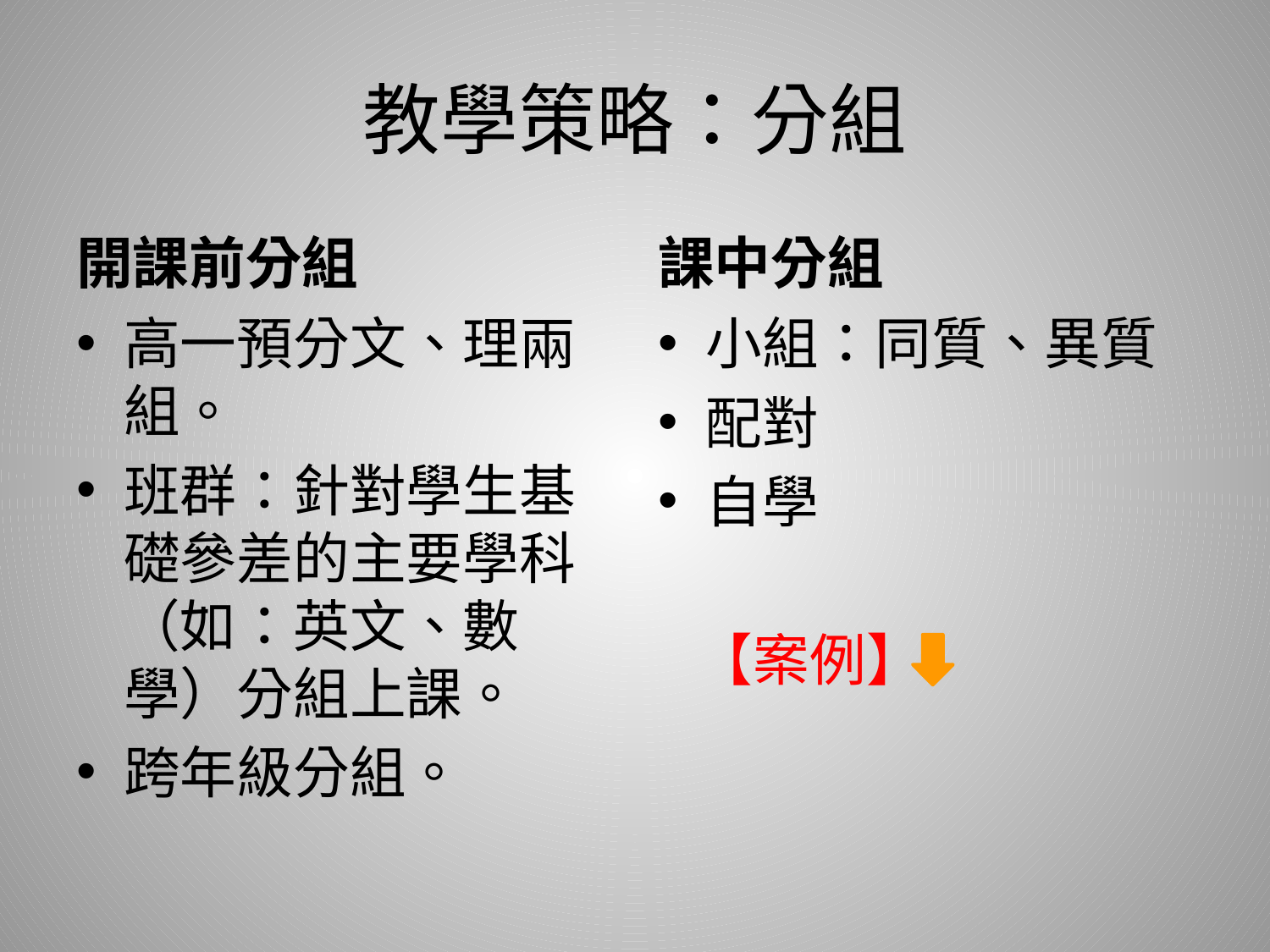

# 教學策略：分組
開課前分組
課中分組
高一預分文、理兩組。
班群：針對學生基礎參差的主要學科（如：英文、數學）分組上課。
跨年級分組。
小組：同質、異質
配對
自學

  【案例】